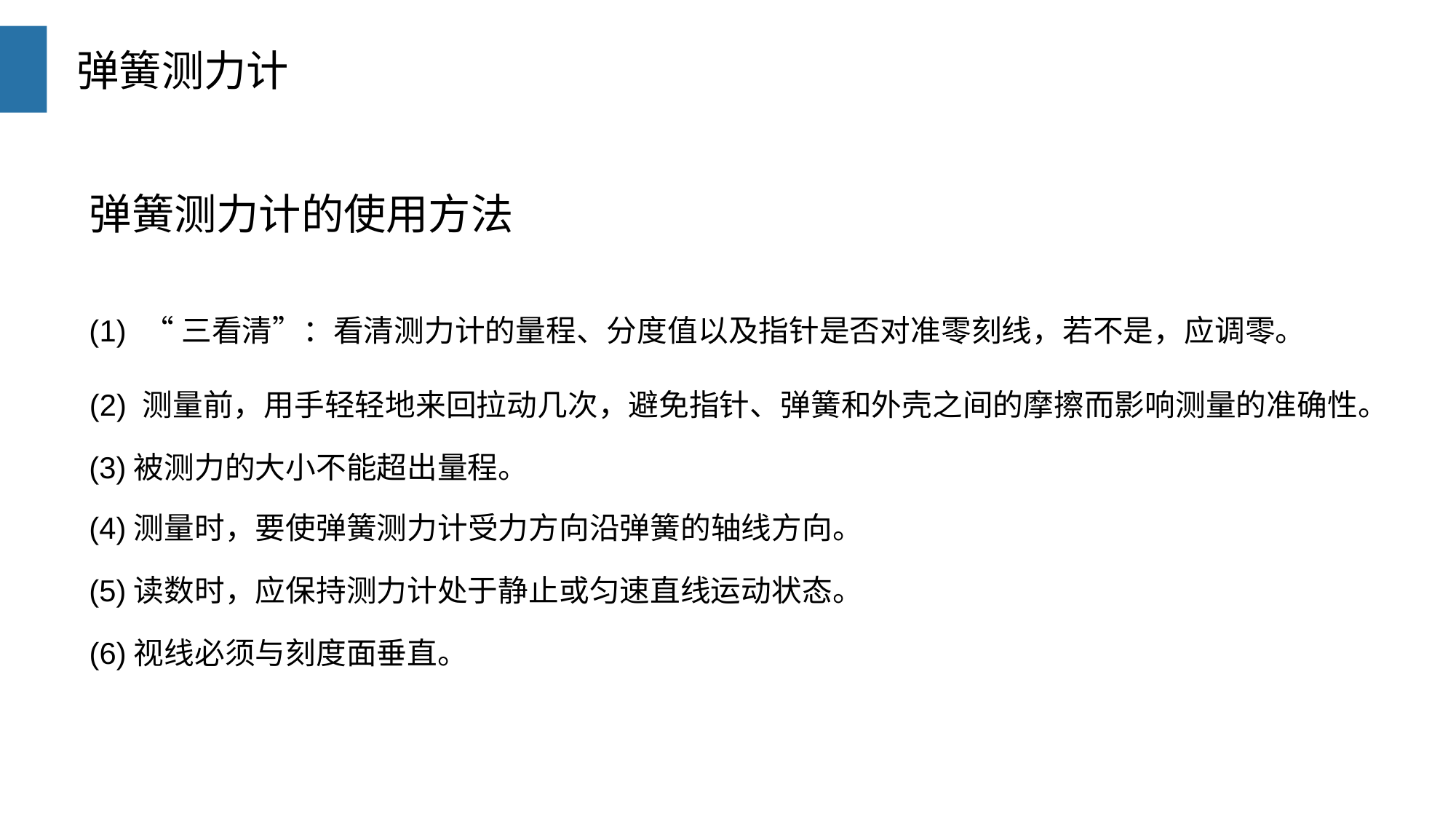

弹簧测力计
弹簧测力计的使用方法
“三看清”：看清测力计的量程、分度值以及指针是否对准零刻线，若不是，应调零。
(2) 测量前，用手轻轻地来回拉动几次，避免指针、弹簧和外壳之间的摩擦而影响测量的准确性。
(3)被测力的大小不能超出量程。
(4)测量时，要使弹簧测力计受力方向沿弹簧的轴线方向。

(5)读数时，应保持测力计处于静止或匀速直线运动状态。

(6)视线必须与刻度面垂直。